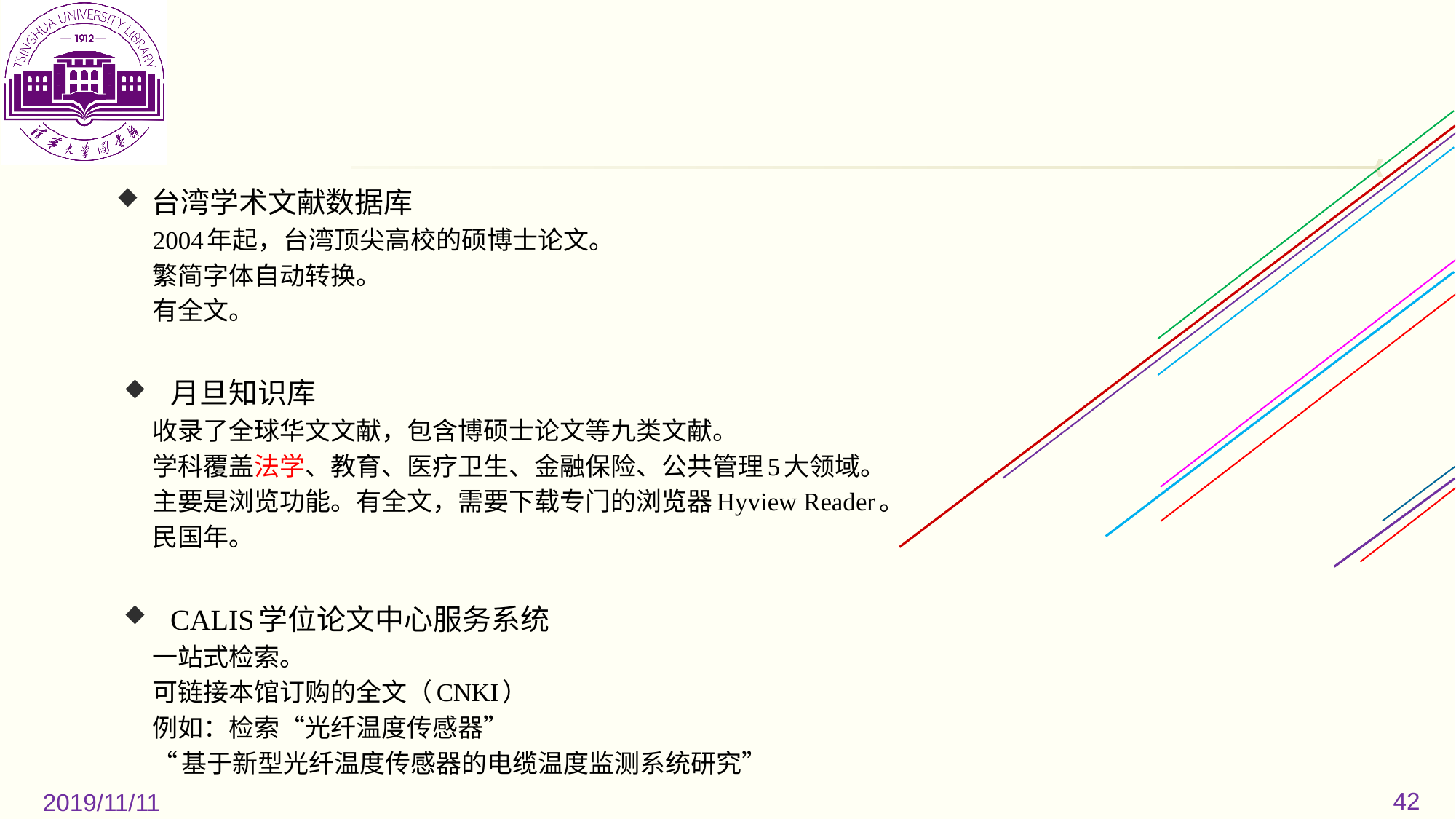

台湾学术文献数据库
2004年起，台湾顶尖高校的硕博士论文。
繁简字体自动转换。
有全文。

月旦知识库
收录了全球华文文献，包含博硕士论文等九类文献。
学科覆盖法学、教育、医疗卫生、金融保险、公共管理5大领域。
主要是浏览功能。有全文，需要下载专门的浏览器Hyview Reader。
民国年。

CALIS学位论文中心服务系统
一站式检索。
可链接本馆订购的全文（CNKI）
例如：检索“光纤温度传感器”
“基于新型光纤温度传感器的电缆温度监测系统研究”
42
2019/11/11